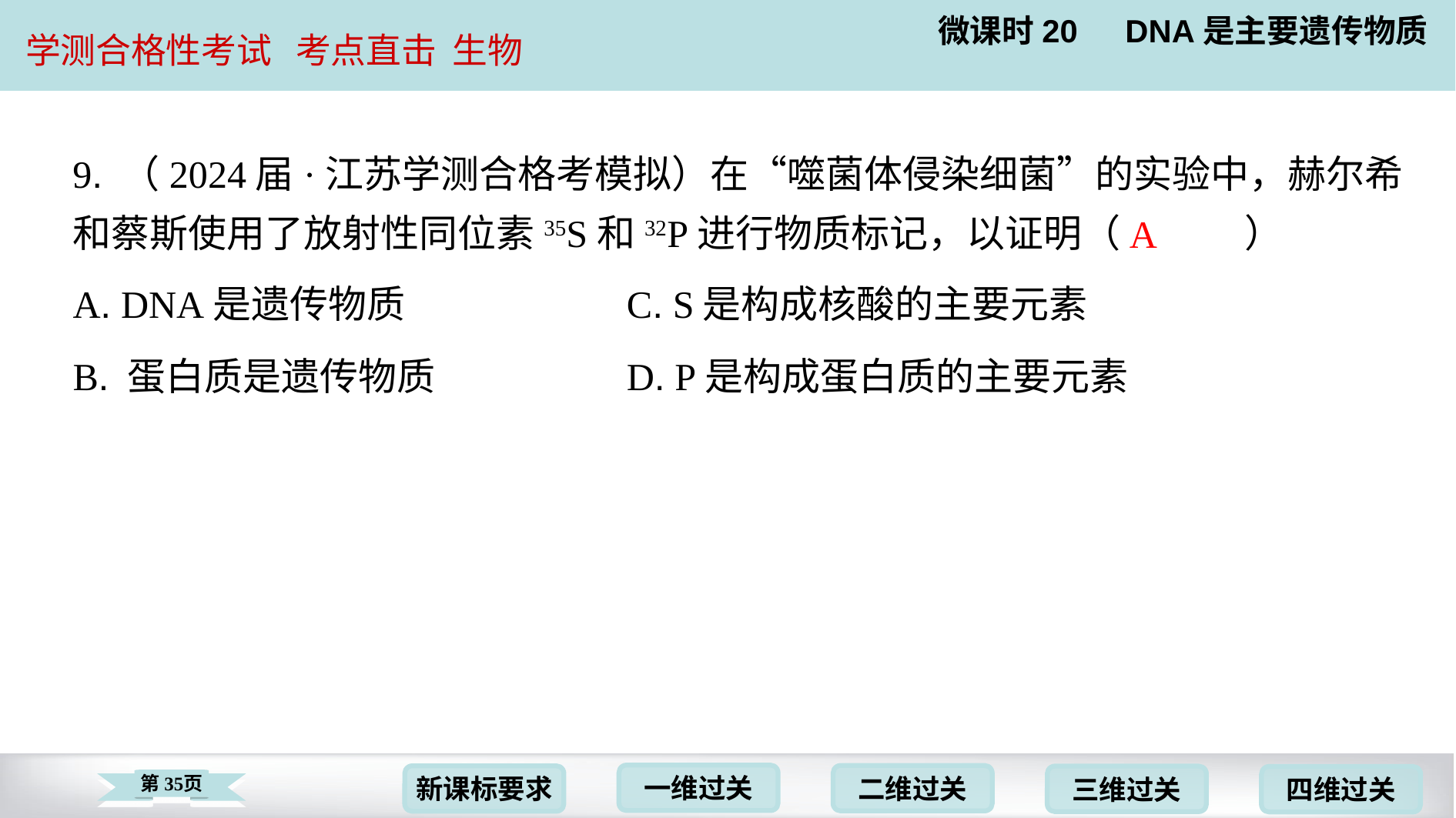

9. （2024届·江苏学测合格考模拟）在“噬菌体侵染细菌”的实验中，赫尔希
和蔡斯使用了放射性同位素35S和32P进行物质标记，以证明（　A　）
A
| A. DNA是遗传物质 | C. S是构成核酸的主要元素 |
| --- | --- |
| B. 蛋白质是遗传物质 | D. P是构成蛋白质的主要元素 |